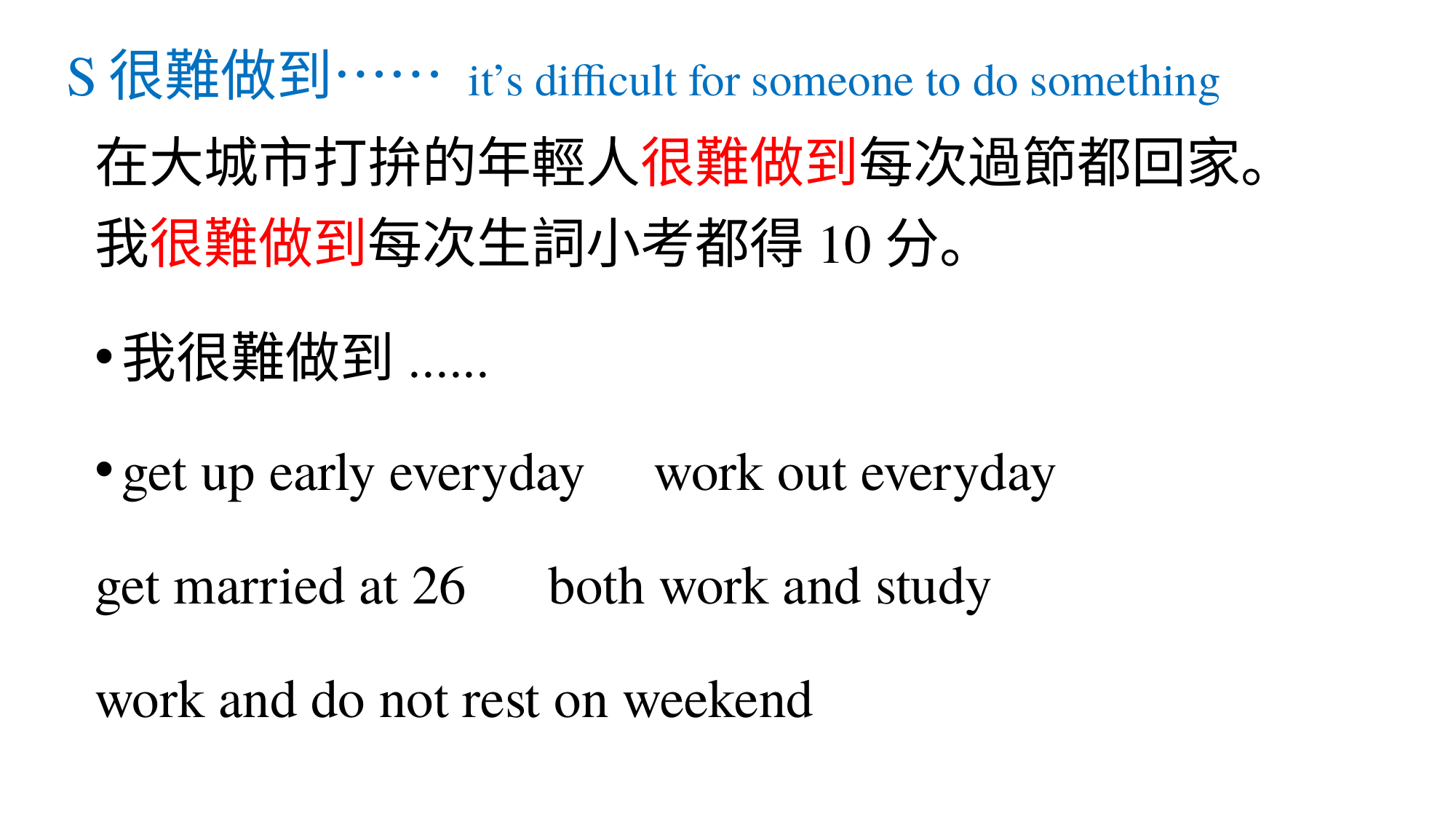

# S很難做到…… it’s difficult for someone to do something
在大城市打拚的年輕人很難做到每次過節都回家。
我很難做到每次生詞小考都得10分。
我很難做到......
get up early everyday     work out everyday
get married at 26      both work and study
work and do not rest on weekend